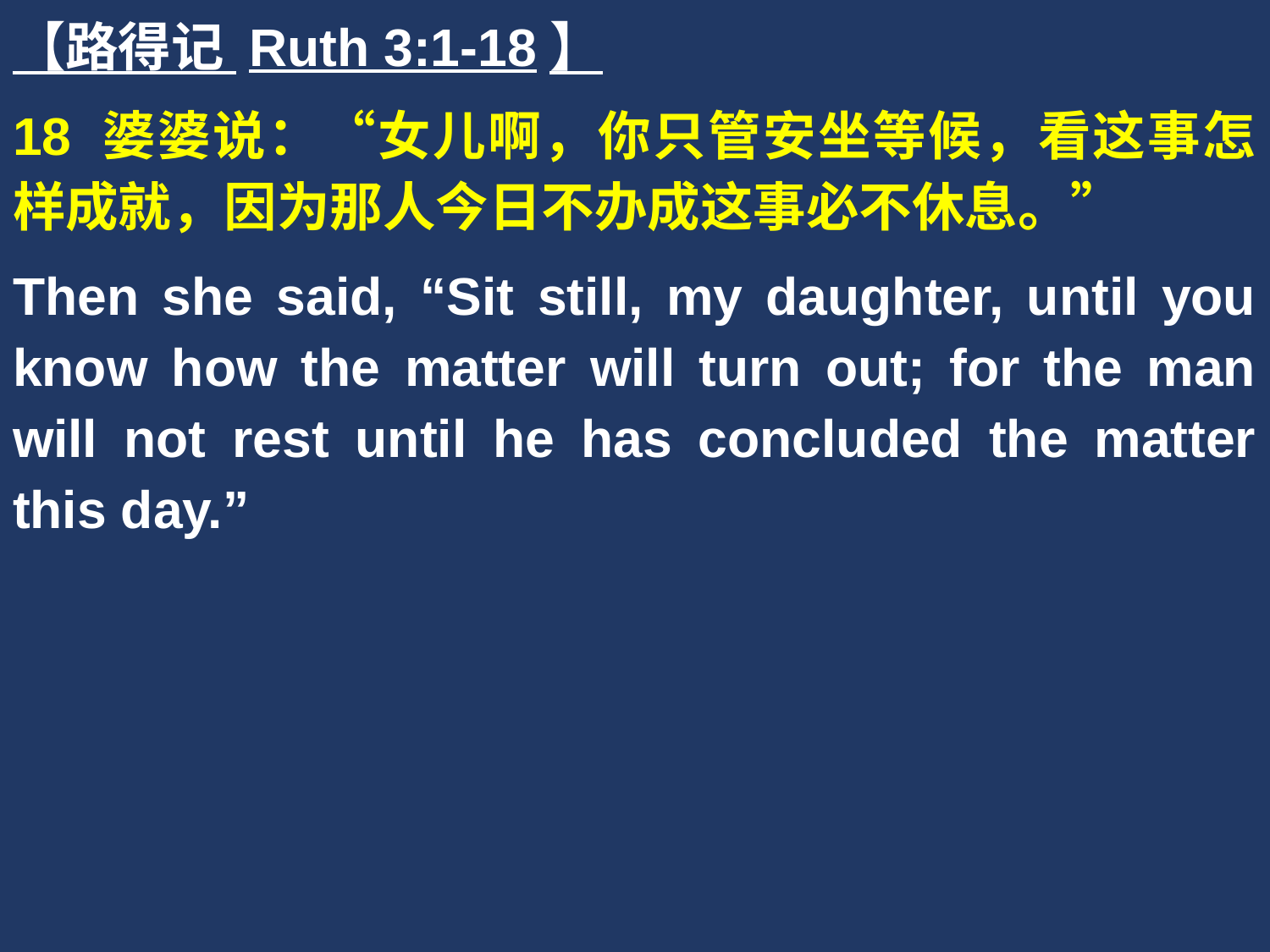

【路得记 Ruth 3:1-18】
18 婆婆说：“女儿啊，你只管安坐等候，看这事怎样成就，因为那人今日不办成这事必不休息。”
Then she said, “Sit still, my daughter, until you know how the matter will turn out; for the man will not rest until he has concluded the matter this day.”